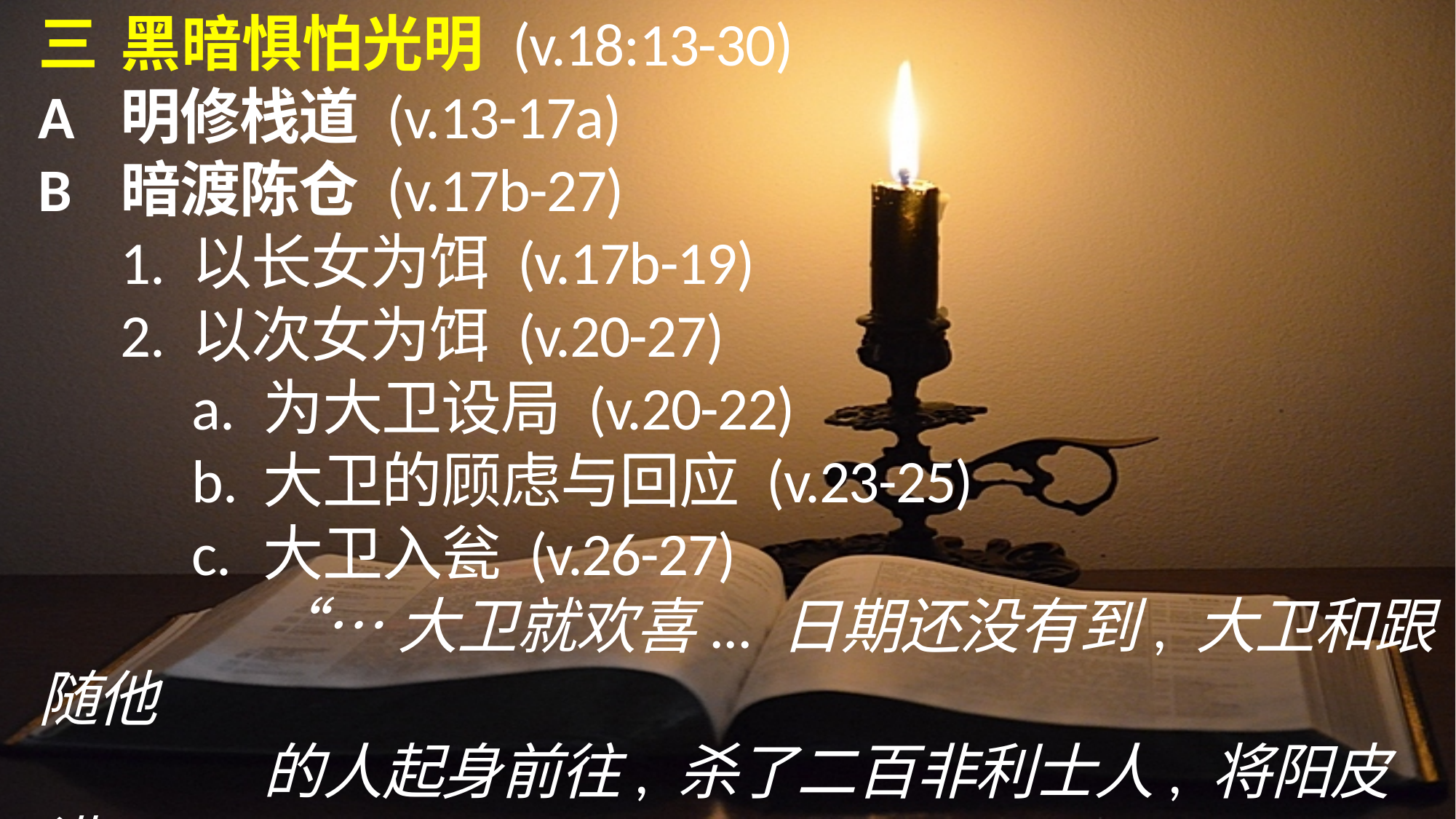

三	黑暗惧怕光明 (v.18:13-30)
A	明修栈道 (v.13-17a)
B	暗渡陈仓 (v.17b-27)
	1.	以长女为饵 (v.17b-19)
	2.	以次女为饵 (v.20-27)
			a.	为大卫设局 (v.20-22)
			b.	大卫的顾虑与回应 (v.23-25)
			c.	大卫入瓮 (v.26-27)
					“…大卫就欢喜... 日期还没有到, 大卫和跟随他
					的人起身前往, 杀了二百非利士人, 将阳皮满
					数交给王,…	于是扫罗将女儿米甲给大卫为妻.”